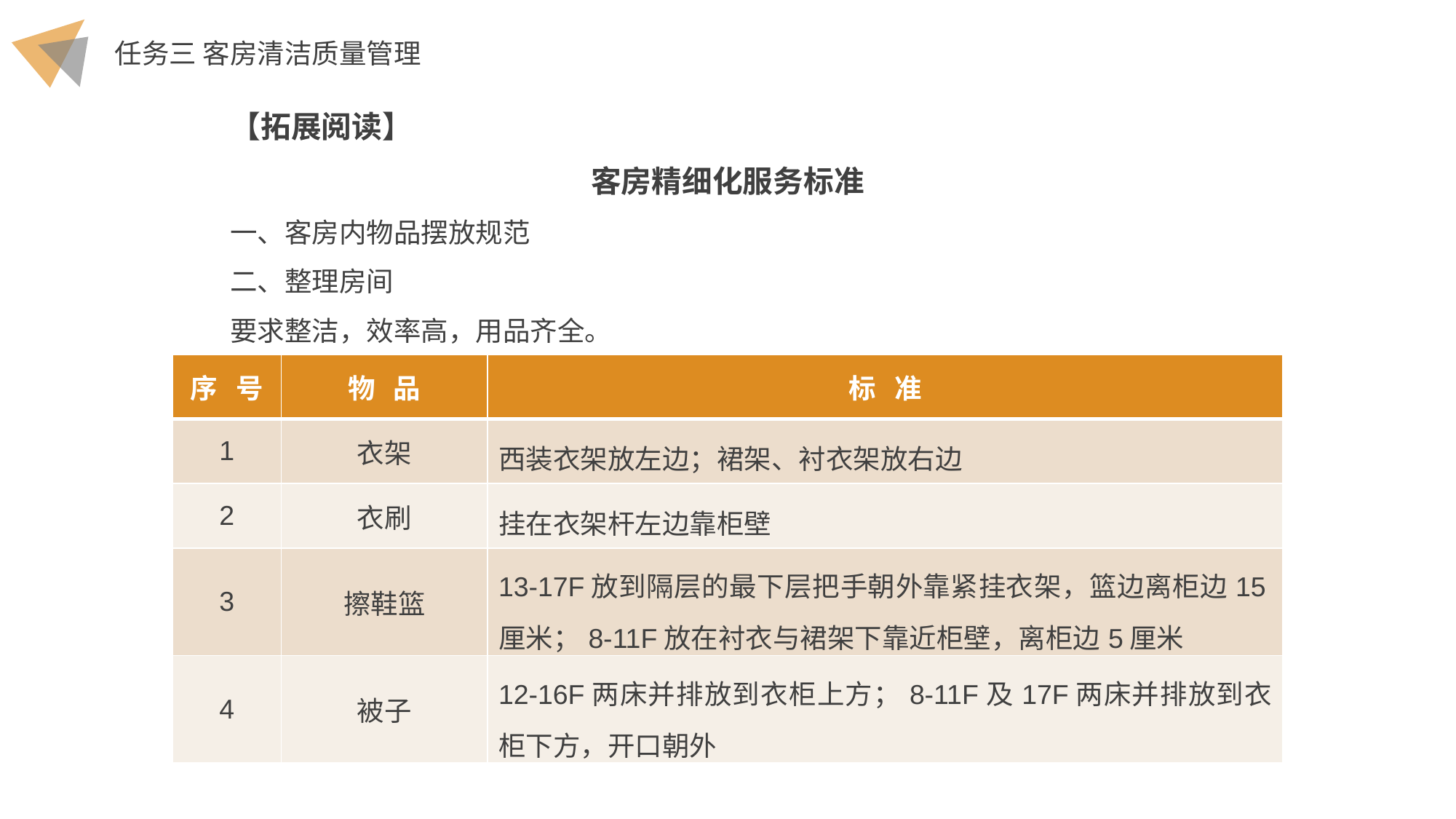

【拓展阅读】
客房精细化服务标准
一、客房内物品摆放规范
二、整理房间
要求整洁，效率高，用品齐全。
| 序 号 | 物 品 | 标 准 |
| --- | --- | --- |
| 1 | 衣架 | 西装衣架放左边；裙架、衬衣架放右边 |
| 2 | 衣刷 | 挂在衣架杆左边靠柜壁 |
| 3 | 擦鞋篮 | 13-17F放到隔层的最下层把手朝外靠紧挂衣架，篮边离柜边15厘米；8-11F放在衬衣与裙架下靠近柜壁，离柜边5厘米 |
| 4 | 被子 | 12-16F两床并排放到衣柜上方；8-11F及17F两床并排放到衣柜下方，开口朝外 |